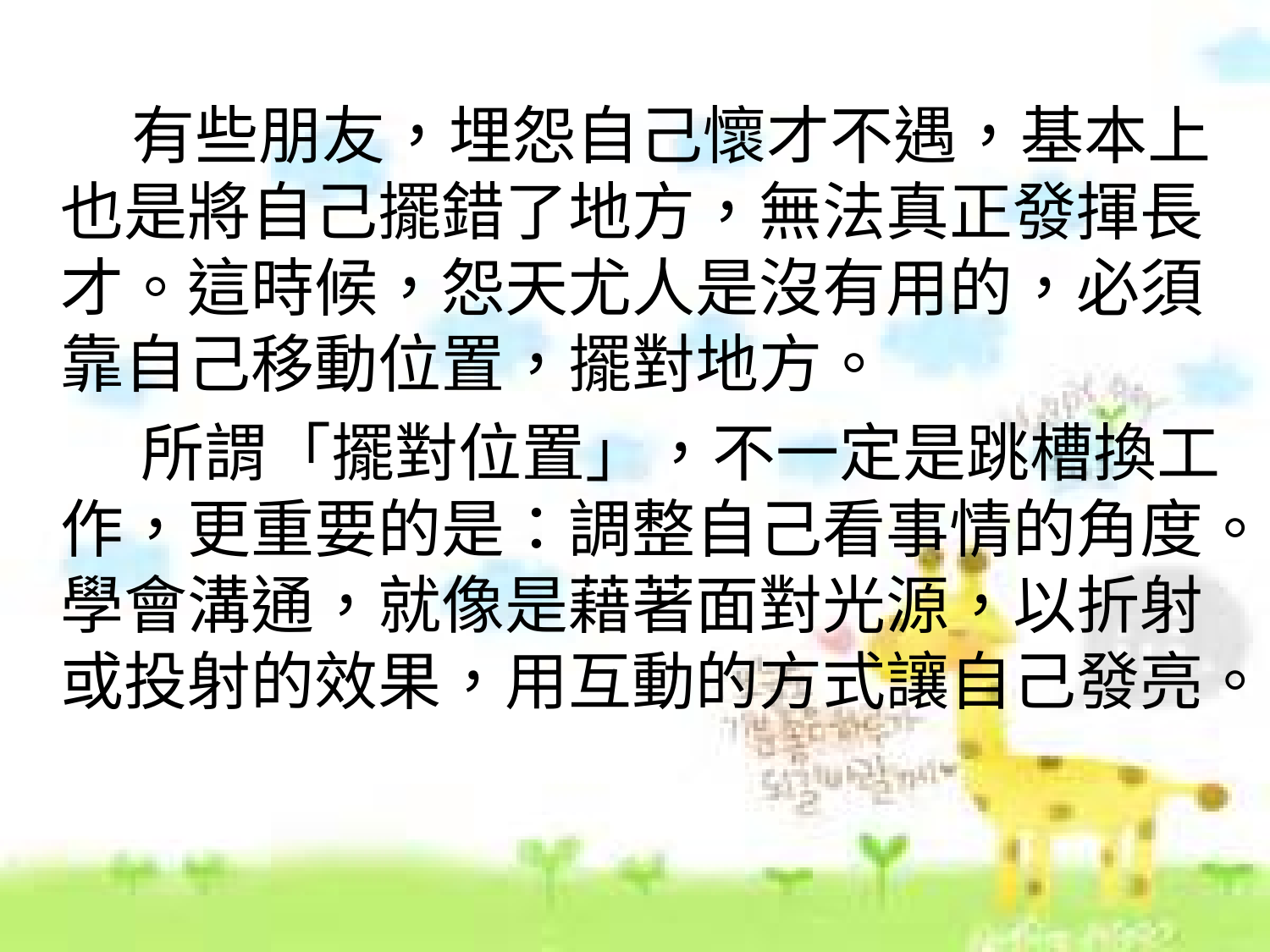

有些朋友，埋怨自己懷才不遇，基本上也是將自己擺錯了地方，無法真正發揮長才。這時候，怨天尤人是沒有用的，必須靠自己移動位置，擺對地方。
        所謂「擺對位置」，不一定是跳槽換工作，更重要的是：調整自己看事情的角度。學會溝通，就像是藉著面對光源，以折射或投射的效果，用互動的方式讓自己發亮。